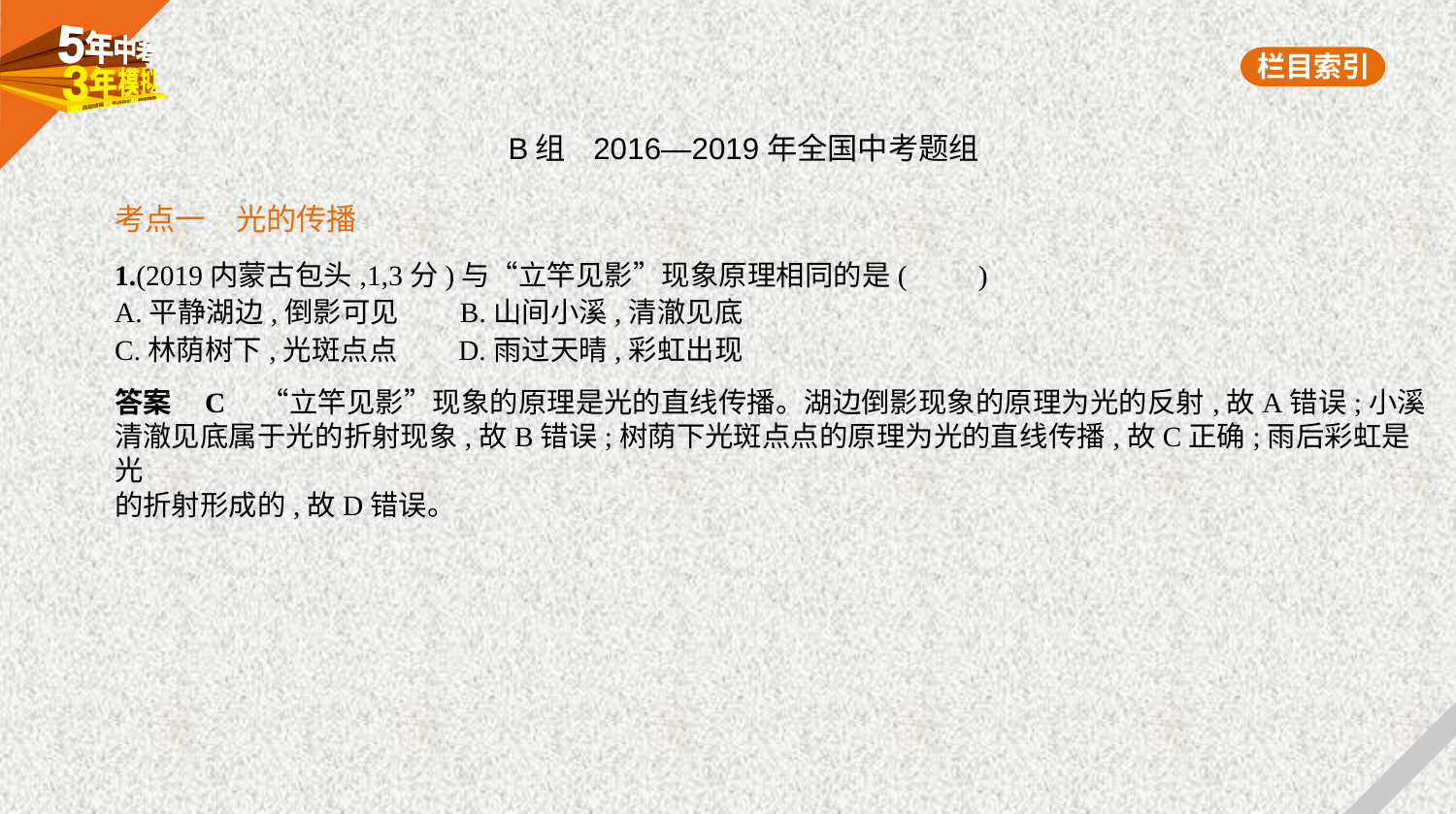

B组   2016—2019年全国中考题组
考点一　光的传播
1.(2019内蒙古包头,1,3分)与“立竿见影”现象原理相同的是(　　)
A.平静湖边,倒影可见　    B.山间小溪,清澈见底
C.林荫树下,光斑点点　    D.雨过天晴,彩虹出现
答案    C　“立竿见影”现象的原理是光的直线传播。湖边倒影现象的原理为光的反射,故A错误;小溪
清澈见底属于光的折射现象,故B错误;树荫下光斑点点的原理为光的直线传播,故C正确;雨后彩虹是光
的折射形成的,故D错误。